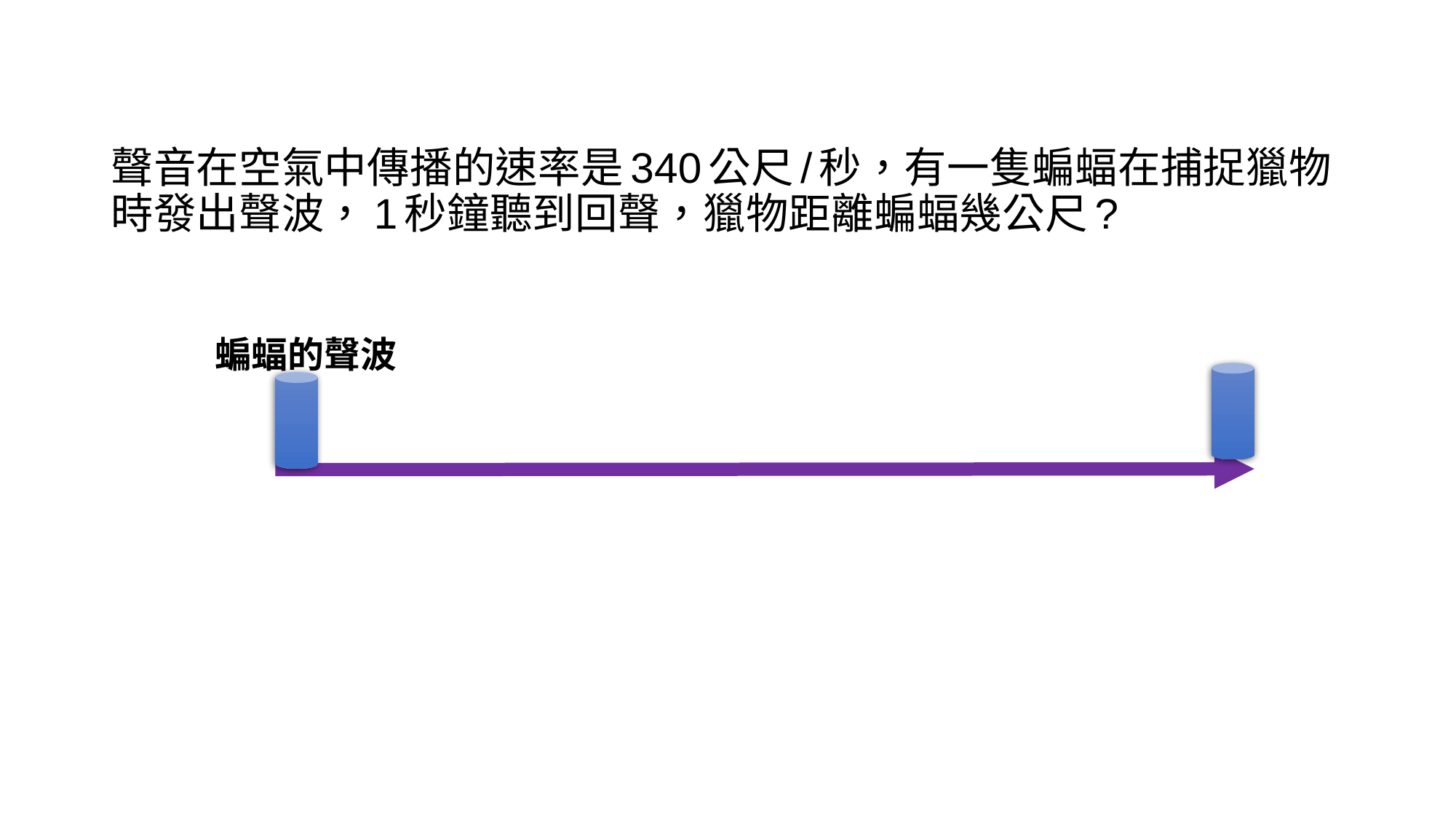

# 聲音在空氣中傳播的速率是340公尺/秒，有一隻蝙蝠在捕捉獵物時發出聲波，1秒鐘聽到回聲，獵物距離蝙蝠幾公尺?
蝙蝠的聲波